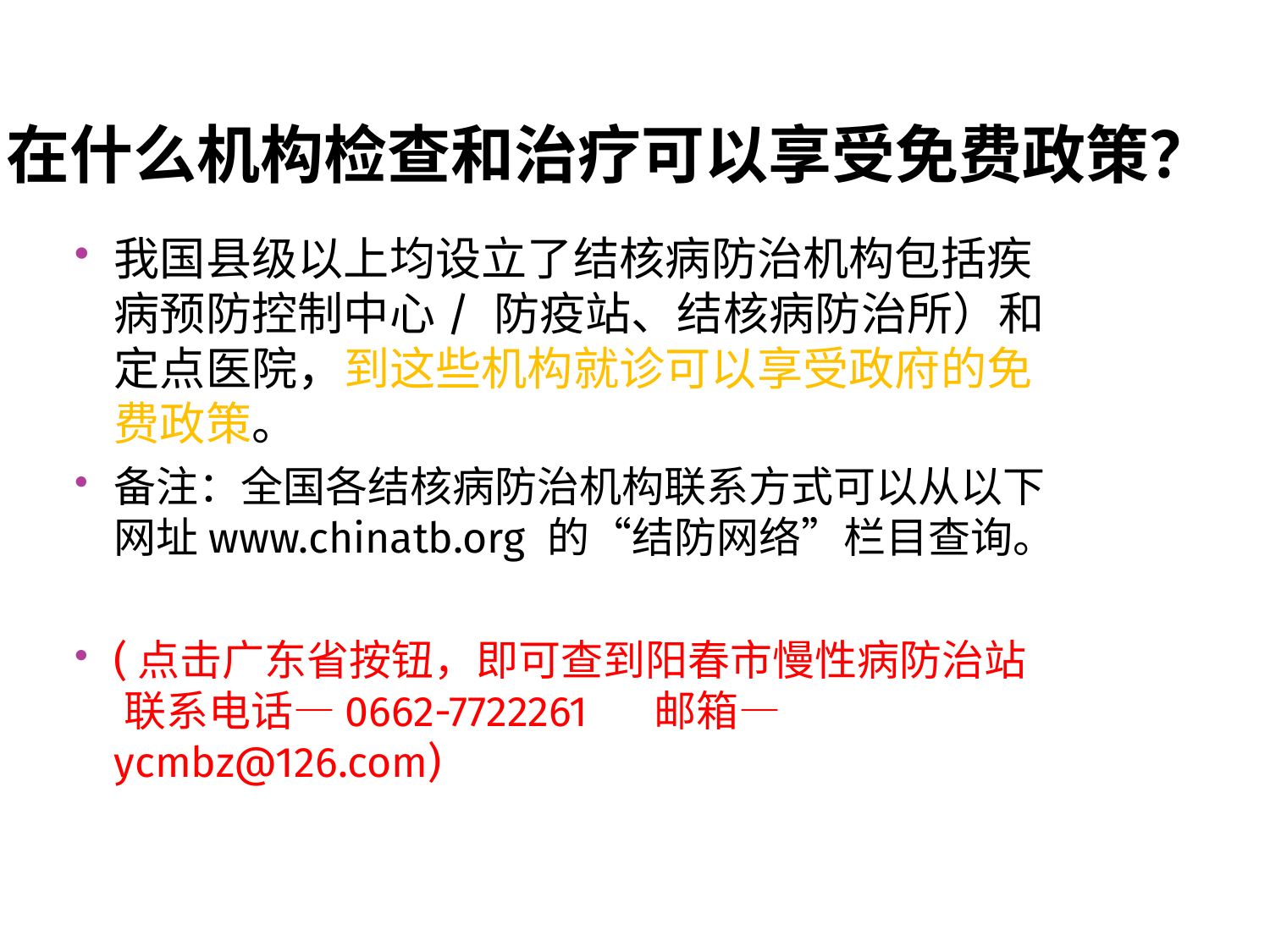

# 在什么机构检查和治疗可以享受免费政策？
我国县级以上均设立了结核病防治机构包括疾病预防控制中心/ 防疫站、结核病防治所）和定点医院，到这些机构就诊可以享受政府的免费政策。
备注：全国各结核病防治机构联系方式可以从以下网址www.chinatb.org 的“结防网络”栏目查询。

(点击广东省按钮，即可查到阳春市慢性病防治站     联系电话—0662-7722261     邮箱—ycmbz@126.com)